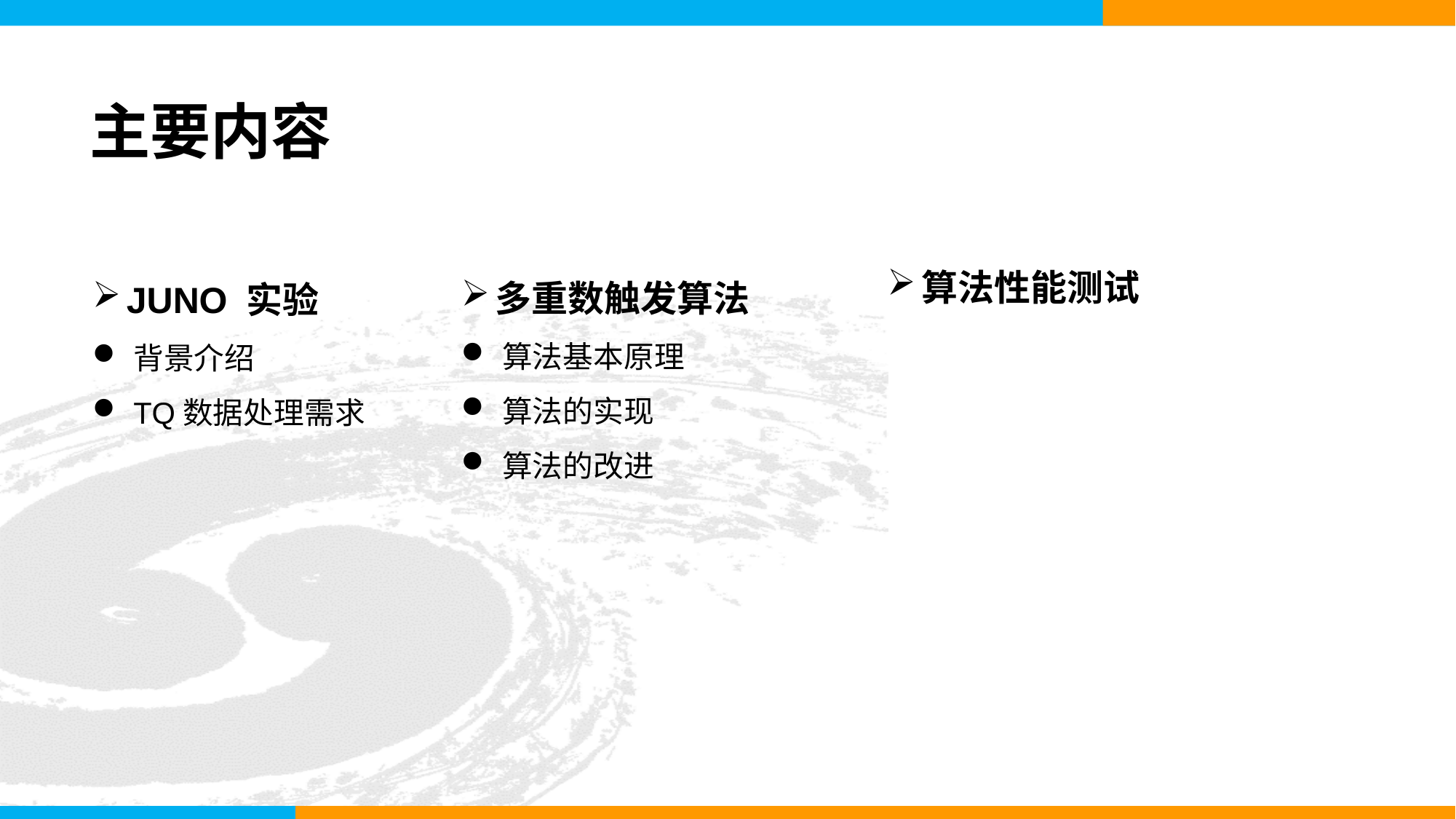

主要内容
多重数触发算法
算法基本原理
算法的实现
算法的改进
JUNO 实验
背景介绍
TQ数据处理需求
算法性能测试